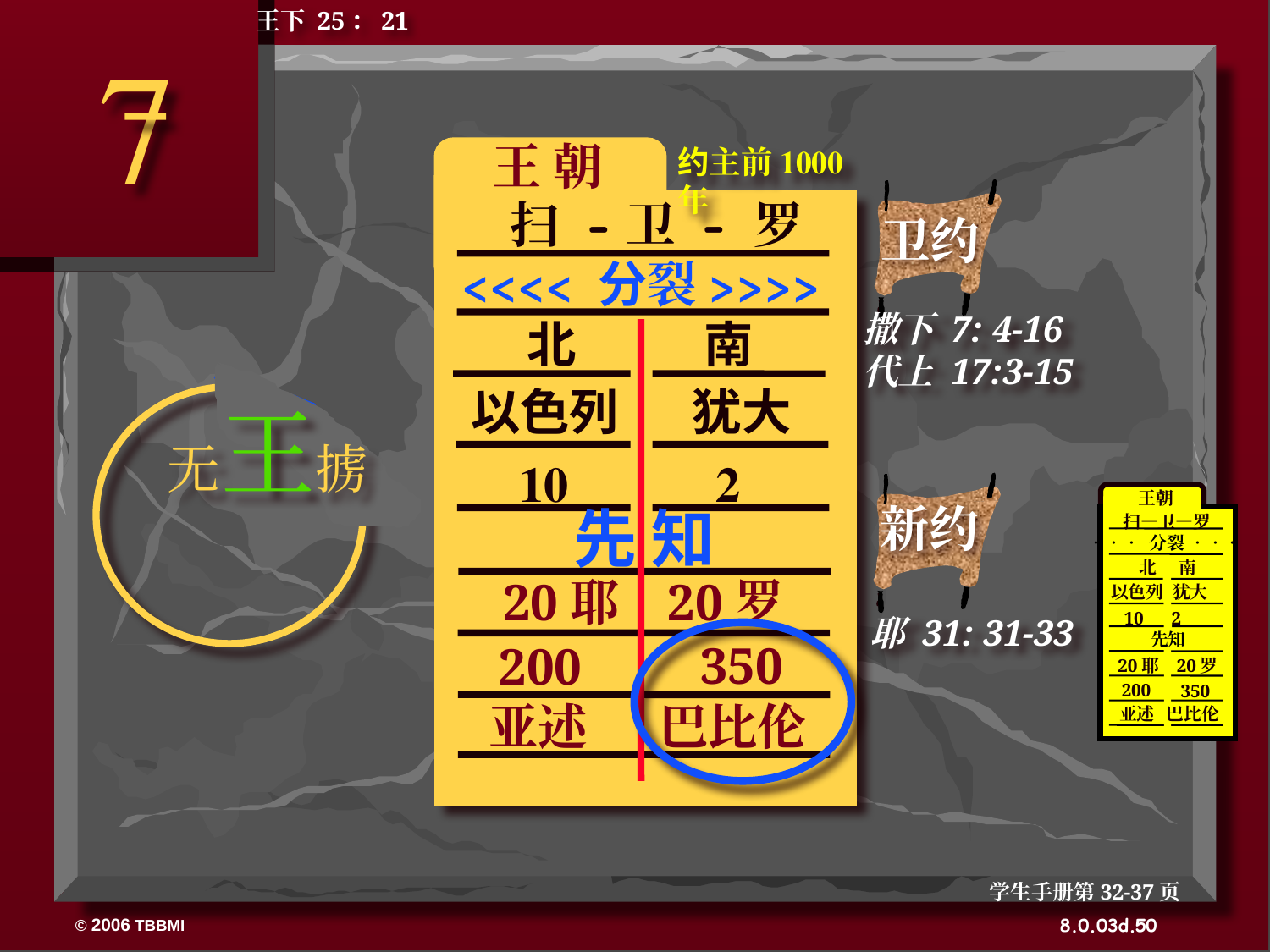

王下 25：21

7

王 朝
约主前1000年

 卫约
扫 -卫 - 罗

<<<< 分裂>>>>

撒下 7: 4-16
代上 17:3-15
 北	      南

无王掳

以色列      犹大

10            2

   王朝

扫—卫—罗
 ••• 分裂 •••
北     南
以色列  犹大
10      2
先知
20耶   20罗
200
亚述
350
巴比伦

新约

 先 知

20耶   20罗

耶 31: 31-33

350
200

亚述
巴比伦

学生手册第32-37页
50